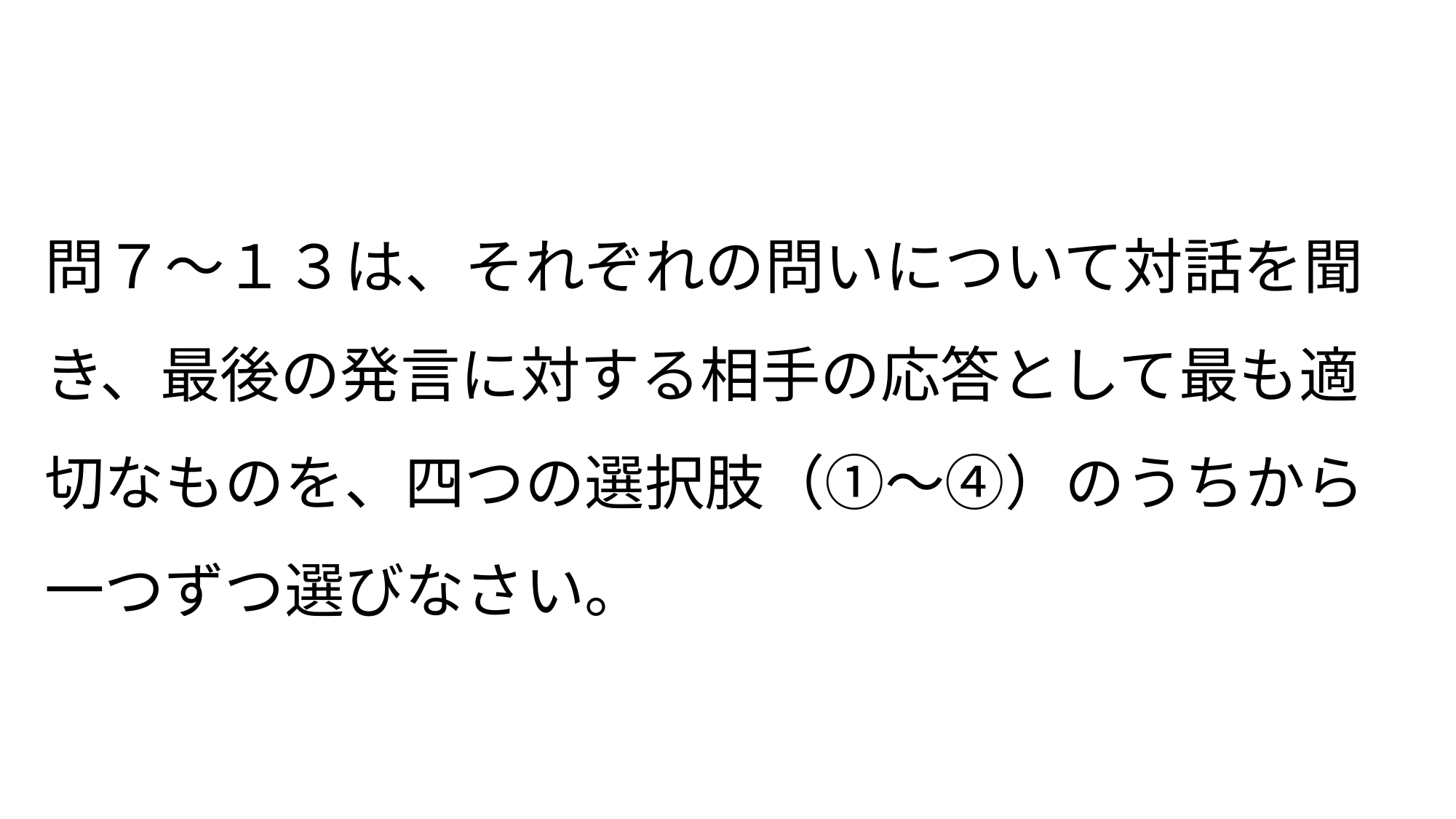

問７～１３は、それぞれの問いについて対話を聞き、最後の発言に対する相手の応答として最も適切なものを、四つの選択肢（①～④）のうちから一つずつ選びなさい。